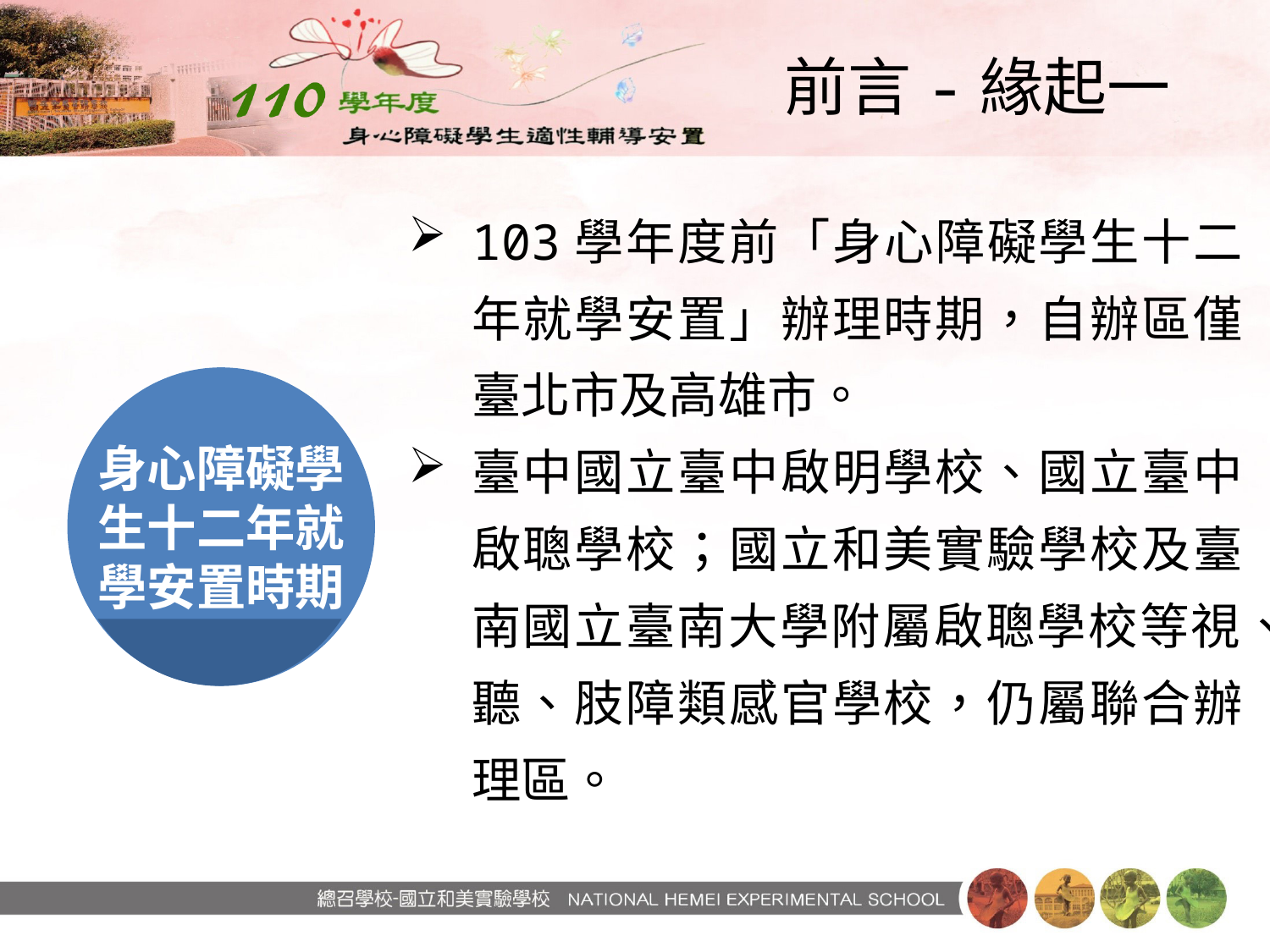

# 前言-緣起一
103學年度前「身心障礙學生十二年就學安置」辦理時期，自辦區僅臺北市及高雄市。
臺中國立臺中啟明學校、國立臺中啟聰學校；國立和美實驗學校及臺南國立臺南大學附屬啟聰學校等視、聽、肢障類感官學校，仍屬聯合辦理區。

身心障礙學生十二年就學安置時期